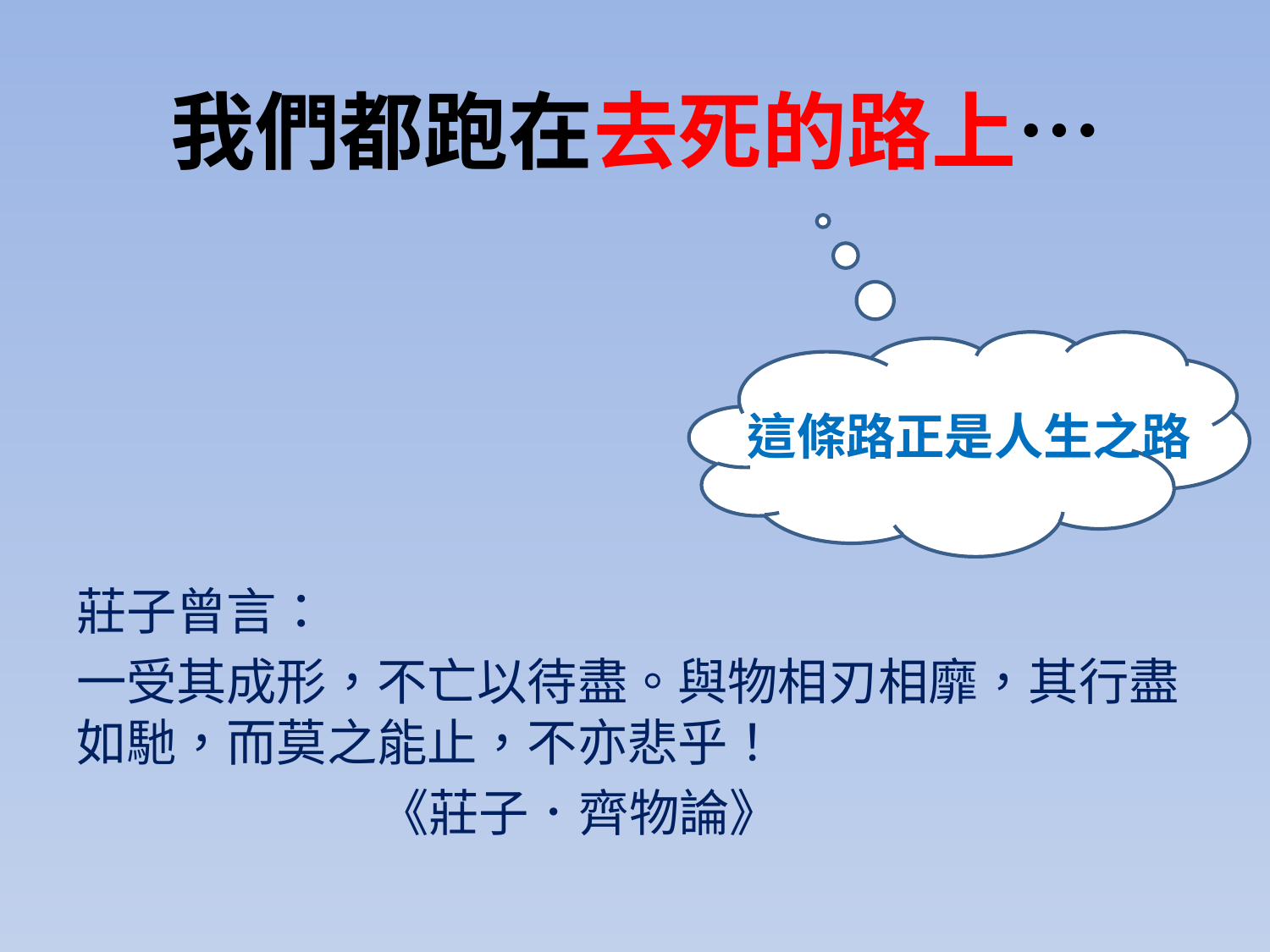

# 我們都跑在去死的路上…

莊子曾言：
一受其成形，不亡以待盡。與物相刃相靡，其行盡如馳，而莫之能止，不亦悲乎！
                          《莊子．齊物論》

這條路正是人生之路